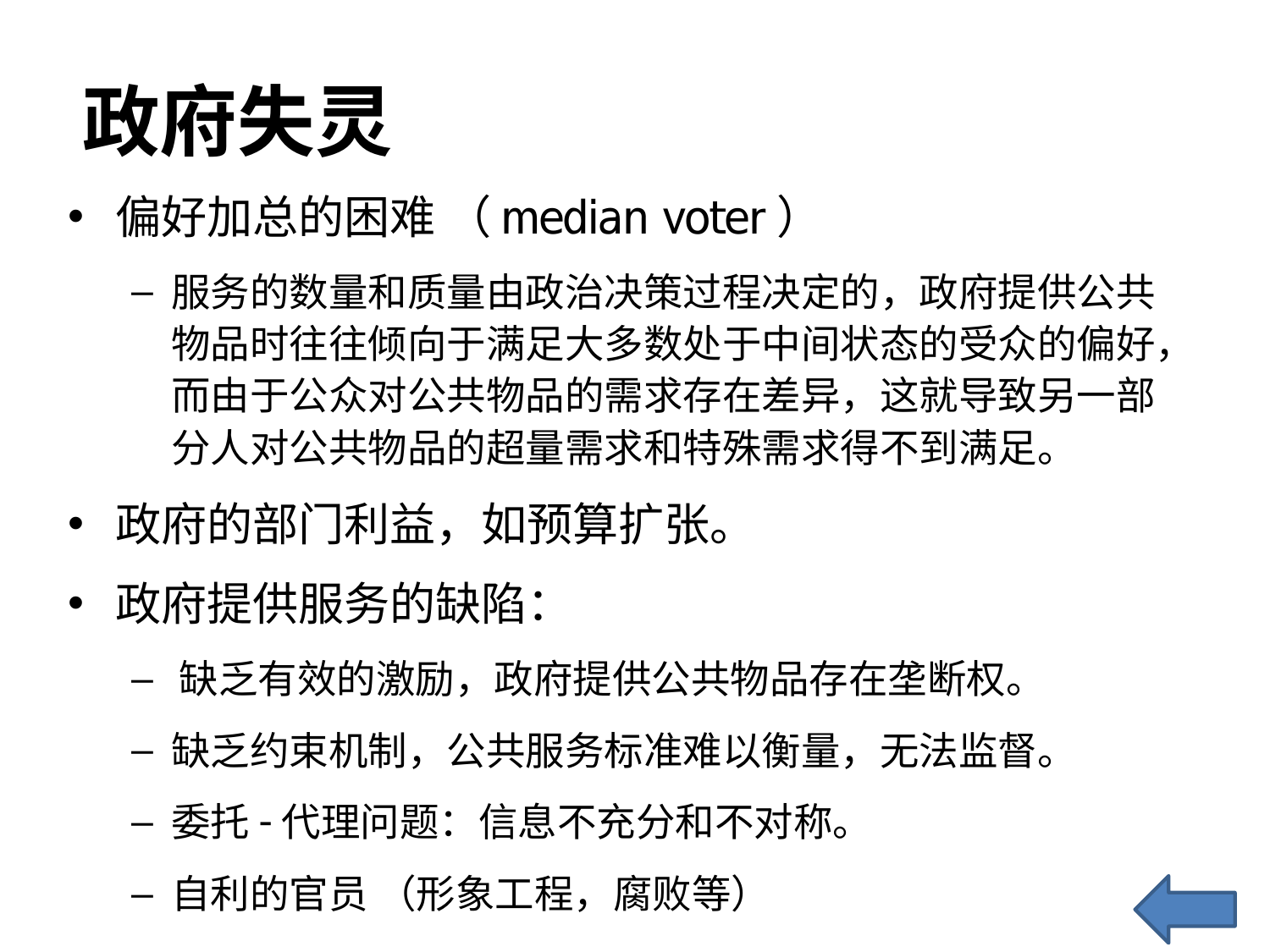

政府失灵
偏好加总的困难 （median voter）
服务的数量和质量由政治决策过程决定的，政府提供公共物品时往往倾向于满足大多数处于中间状态的受众的偏好，而由于公众对公共物品的需求存在差异，这就导致另一部分人对公共物品的超量需求和特殊需求得不到满足。
政府的部门利益，如预算扩张。
政府提供服务的缺陷：
缺乏有效的激励，政府提供公共物品存在垄断权。
缺乏约束机制，公共服务标准难以衡量，无法监督。
委托-代理问题：信息不充分和不对称。
自利的官员 （形象工程，腐败等）